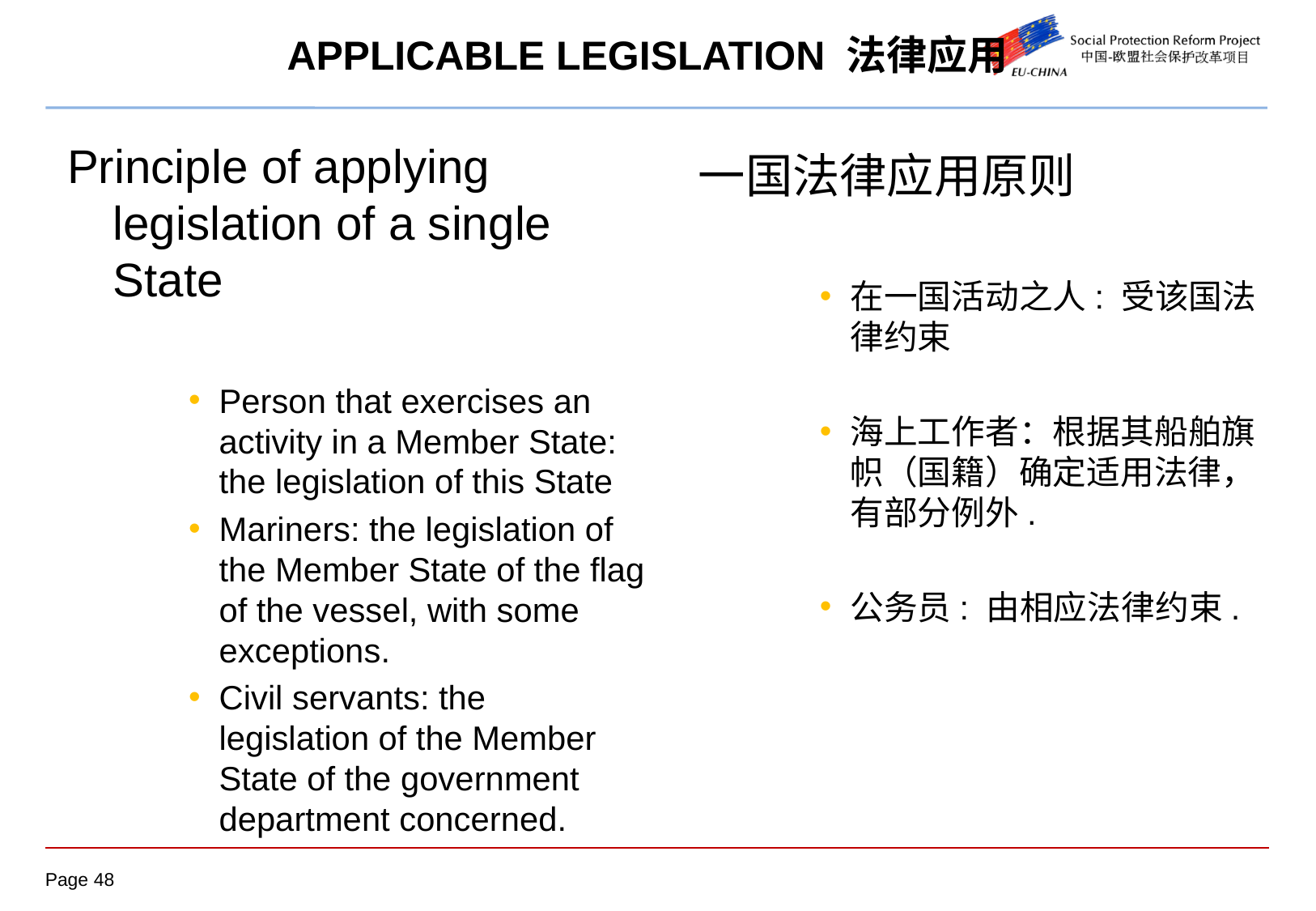

# APPLICABLE LEGISLATION 法律应用
Principle of applying legislation of a single State

Person that exercises an activity in a Member State: the legislation of this State
Mariners: the legislation of the Member State of the flag of the vessel, with some exceptions.
Civil servants: the legislation of the Member State of the government department concerned.

一国法律应用原则

在一国活动之人: 受该国法律约束

海上工作者：根据其船舶旗帜（国籍）确定适用法律，有部分例外.

公务员: 由相应法律约束.